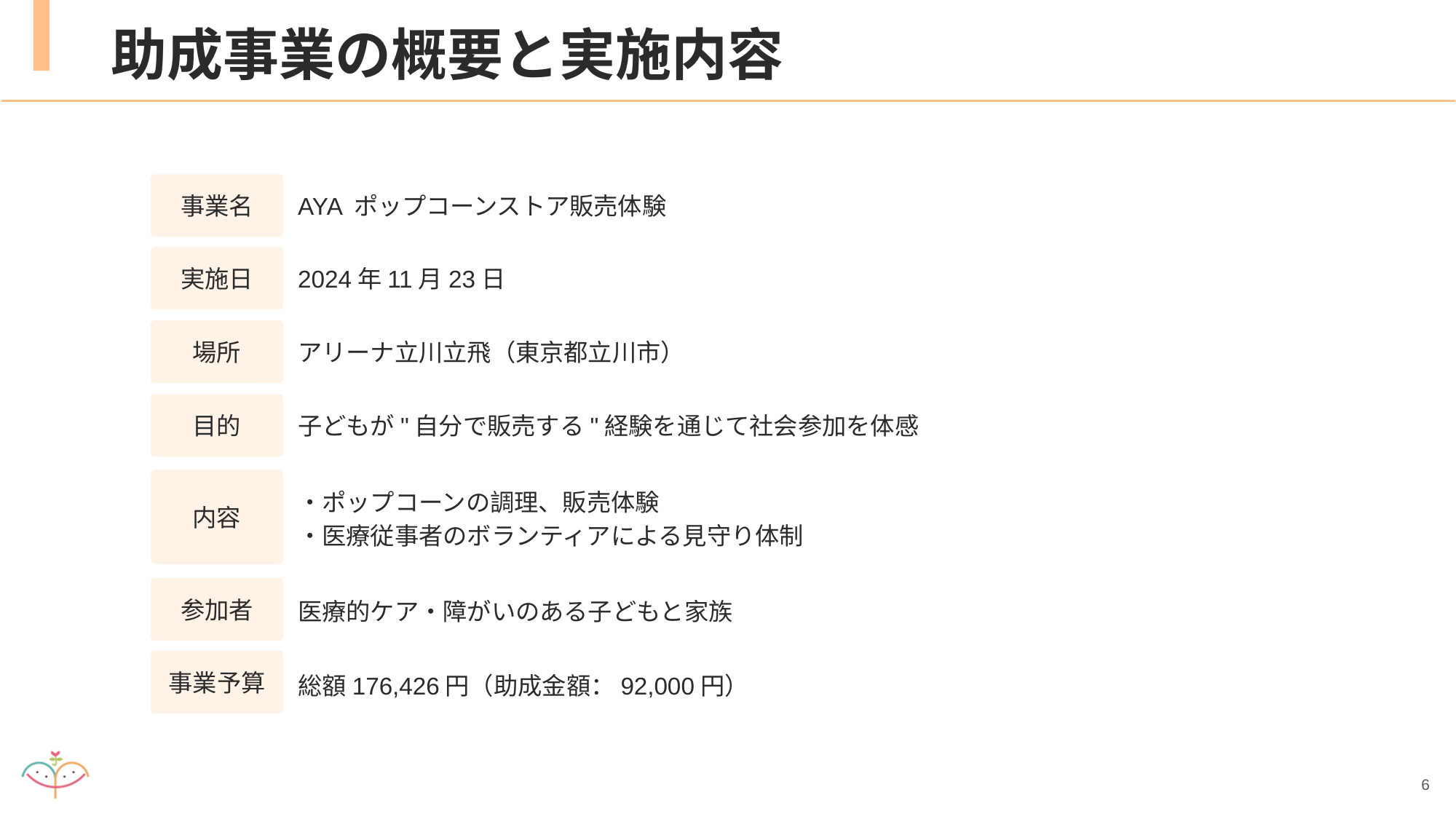

# 助成事業の概要と実施内容
事業名
AYA ポップコーンストア販売体験
実施日
2024年11月23日
場所
アリーナ立川立飛（東京都立川市）
目的
子どもが"自分で販売する"経験を通じて社会参加を体感
・ポップコーンの調理、販売体験
・医療従事者のボランティアによる見守り体制

内容

参加者
医療的ケア・障がいのある子どもと家族
事業予算
総額176,426円（助成金額：92,000円）
6
6